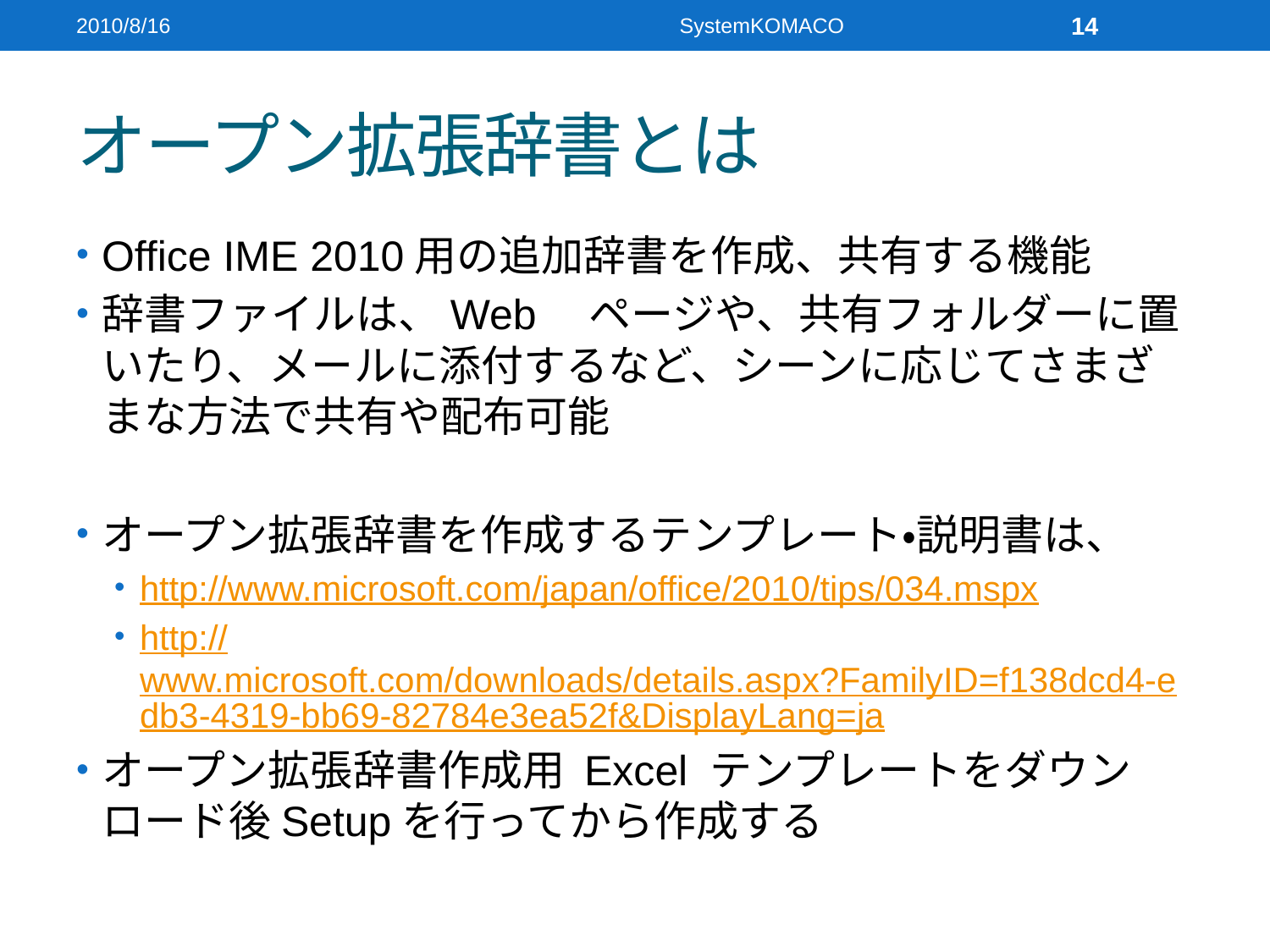

2010/8/16
SystemKOMACO
14
# オープン拡張辞書とは
Office IME 2010用の追加辞書を作成、共有する機能
辞書ファイルは、Web　ページや、共有フォルダーに置いたり、メールに添付するなど、シーンに応じてさまざまな方法で共有や配布可能

オープン拡張辞書を作成するテンプレート・説明書は、
http://www.microsoft.com/japan/office/2010/tips/034.mspx
http://www.microsoft.com/downloads/details.aspx?FamilyID=f138dcd4-edb3-4319-bb69-82784e3ea52f&DisplayLang=ja
オープン拡張辞書作成用 Excel テンプレートをダウンロード後Setupを行ってから作成する